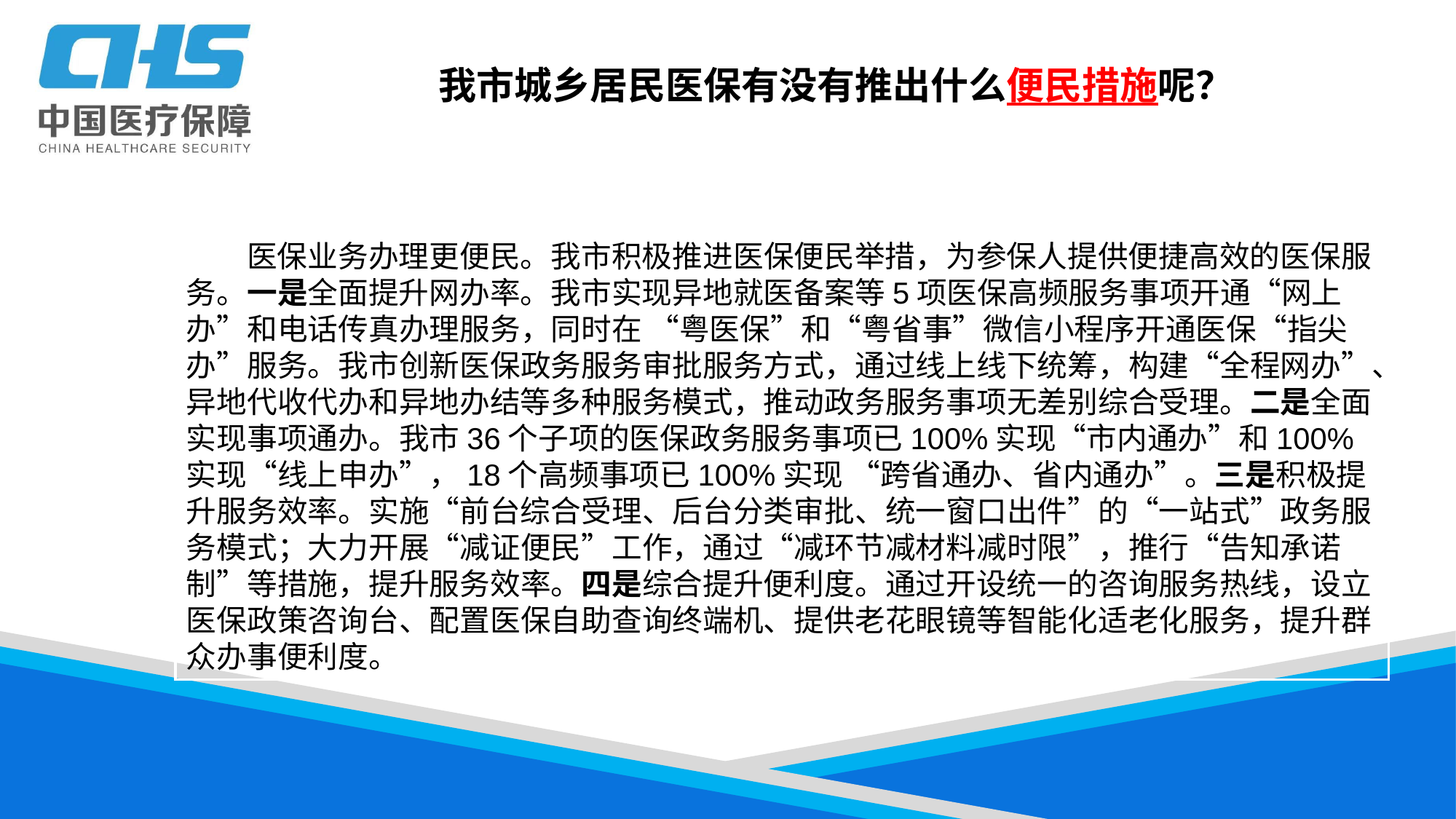

我市城乡居民医保有没有推出什么便民措施呢？
医保业务办理更便民。我市积极推进医保便民举措，为参保人提供便捷高效的医保服务。一是全面提升网办率。我市实现异地就医备案等5项医保高频服务事项开通“网上办”和电话传真办理服务，同时在 “粤医保”和“粤省事”微信小程序开通医保“指尖办”服务。我市创新医保政务服务审批服务方式，通过线上线下统筹，构建“全程网办”、异地代收代办和异地办结等多种服务模式，推动政务服务事项无差别综合受理。二是全面实现事项通办。我市36个子项的医保政务服务事项已100%实现“市内通办”和100%实现“线上申办”，18个高频事项已100%实现 “跨省通办、省内通办”。三是积极提升服务效率。实施“前台综合受理、后台分类审批、统一窗口出件”的“一站式”政务服务模式；大力开展“减证便民”工作，通过“减环节减材料减时限”，推行“告知承诺制”等措施，提升服务效率。四是综合提升便利度。通过开设统一的咨询服务热线，设立医保政策咨询台、配置医保自助查询终端机、提供老花眼镜等智能化适老化服务，提升群众办事便利度。